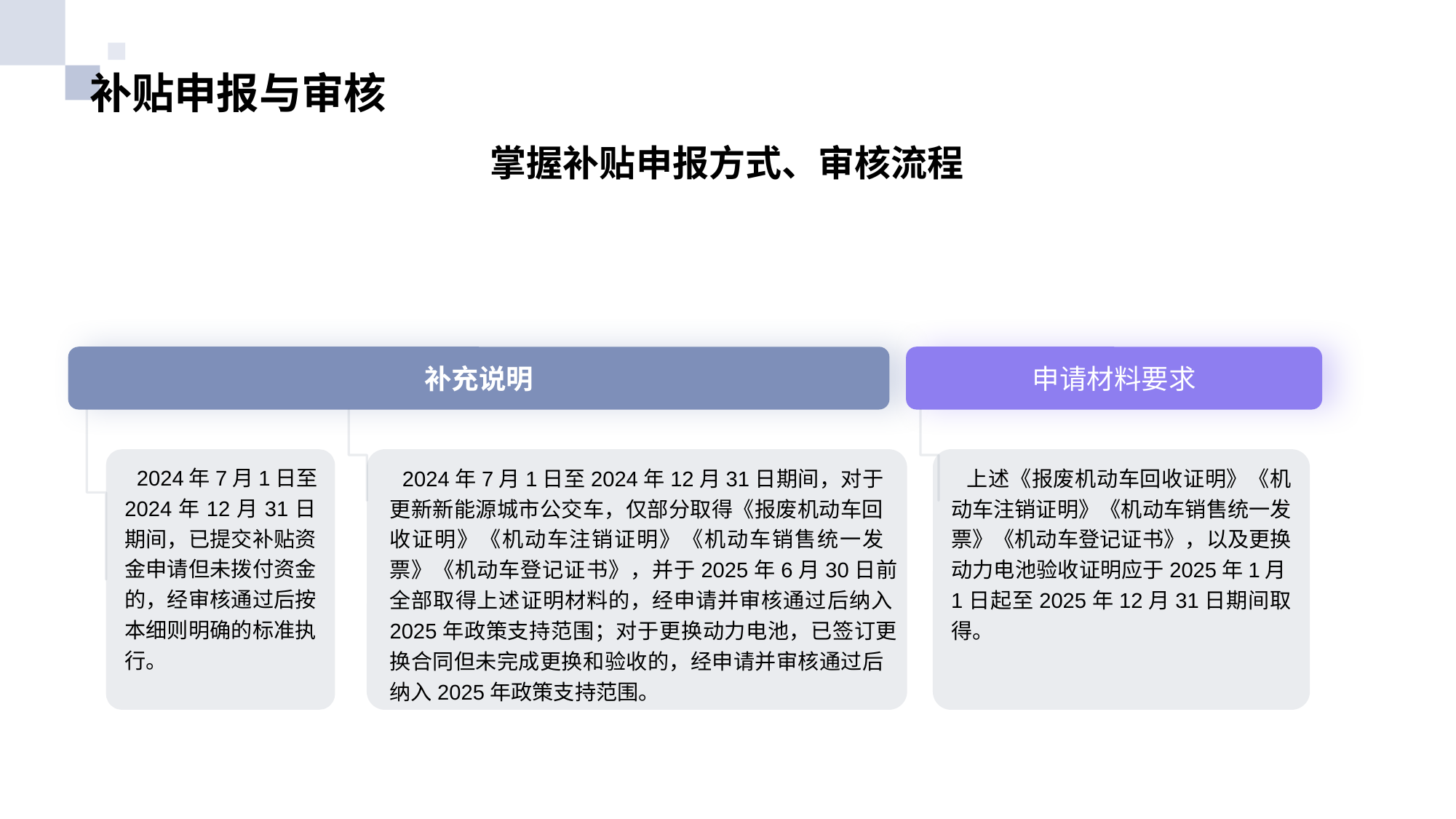

# 补贴申报与审核
掌握补贴申报方式、审核流程
补充说明
  2024年7月1日至2024年12月31日期间，已提交补贴资金申请但未拨付资金的，经审核通过后按本细则明确的标准执行。
申请材料要求
  上述《报废机动车回收证明》《机动车注销证明》《机动车销售统一发票》《机动车登记证书》，以及更换动力电池验收证明应于2025年1月1日起至2025年12月31日期间取得。

  2024年7月1日至2024年12月31日期间，对于更新新能源城市公交车，仅部分取得《报废机动车回收证明》《机动车注销证明》《机动车销售统一发票》《机动车登记证书》，并于2025年6月30日前全部取得上述证明材料的，经申请并审核通过后纳入2025年政策支持范围；对于更换动力电池，已签订更换合同但未完成更换和验收的，经申请并审核通过后纳入2025年政策支持范围。